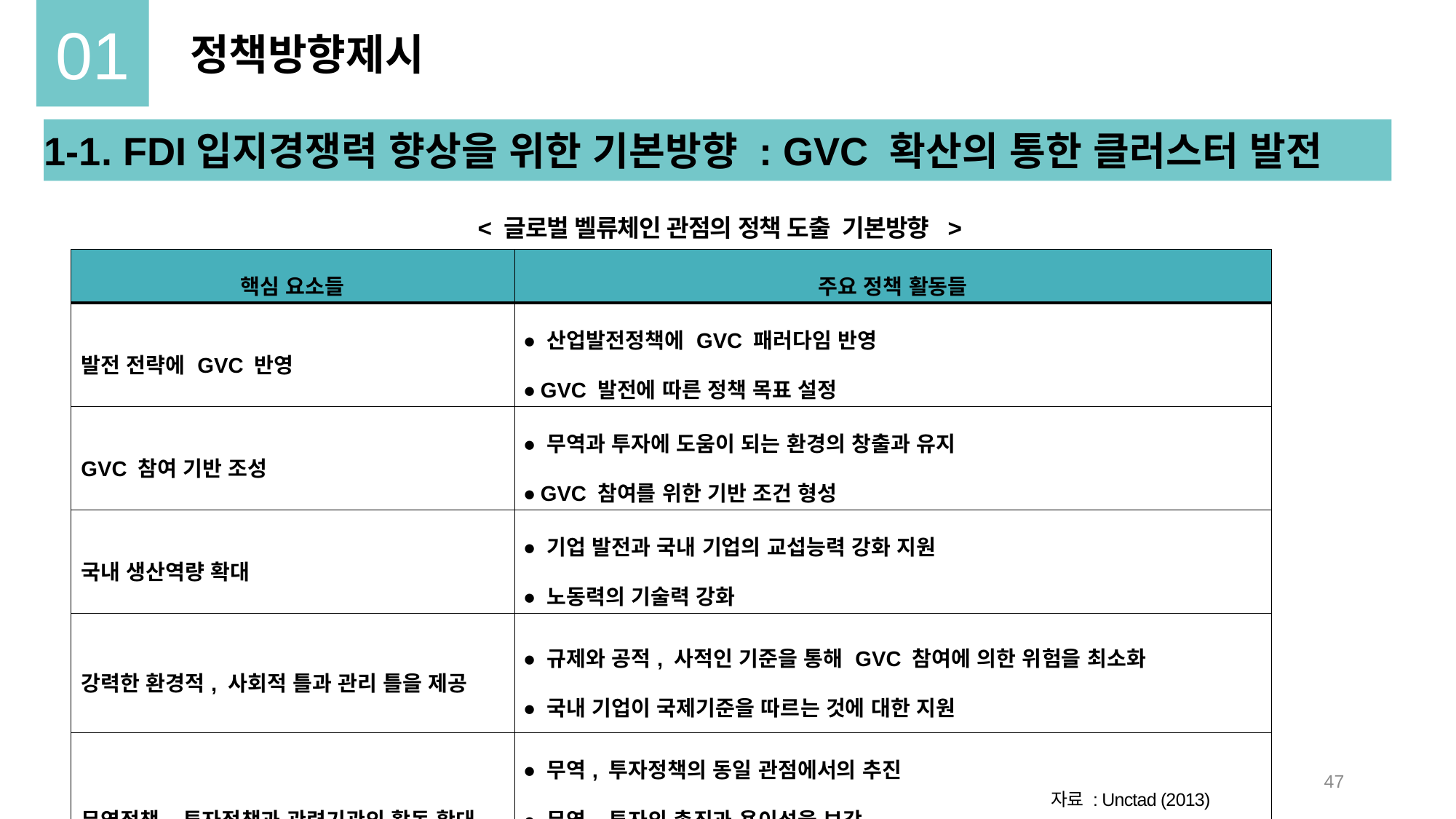

01
정책방향제시

1-1. FDI입지경쟁력 향상을 위한 기본방향 : GVC 확산의 통한 클러스터 발전
1-1. FDI입지경쟁력 향상을 위한 기본방향 : GVC 확산의 통한 클러스터 발전
< 글로벌 벨류체인 관점의 정책 도출  기본방향  >
| 핵심 요소들 | 주요 정책 활동들 |
| --- | --- |
| 발전 전략에 GVC 반영 | ⦁ 산업발전정책에 GVC 패러다임 반영 ⦁ GVC 발전에 따른 정책 목표 설정 |
| GVC 참여 기반 조성 | ⦁ 무역과 투자에 도움이 되는 환경의 창출과 유지 ⦁ GVC 참여를 위한 기반 조건 형성 |
| 국내 생산역량 확대 | ⦁ 기업 발전과 국내 기업의 교섭능력 강화 지원 ⦁ 노동력의 기술력 강화 |
| 강력한 환경적, 사회적 틀과 관리 틀을 제공 | ⦁ 규제와 공적, 사적인 기준을 통해 GVC 참여에 의한 위험을 최소화 ⦁ 국내 기업이 국제기준을 따르는 것에 대한 지원 |
| 무역정책, 투자정책과 관련기관의 활동 확대 | ⦁ 무역, 투자정책의 동일 관점에서의 추진 ⦁ 무역, 투자의 촉진과 용이성을 보강 ⦁ “국제지역별 산업 발전 컴팩”을 창조 |
47
자료 : Unctad (2013)